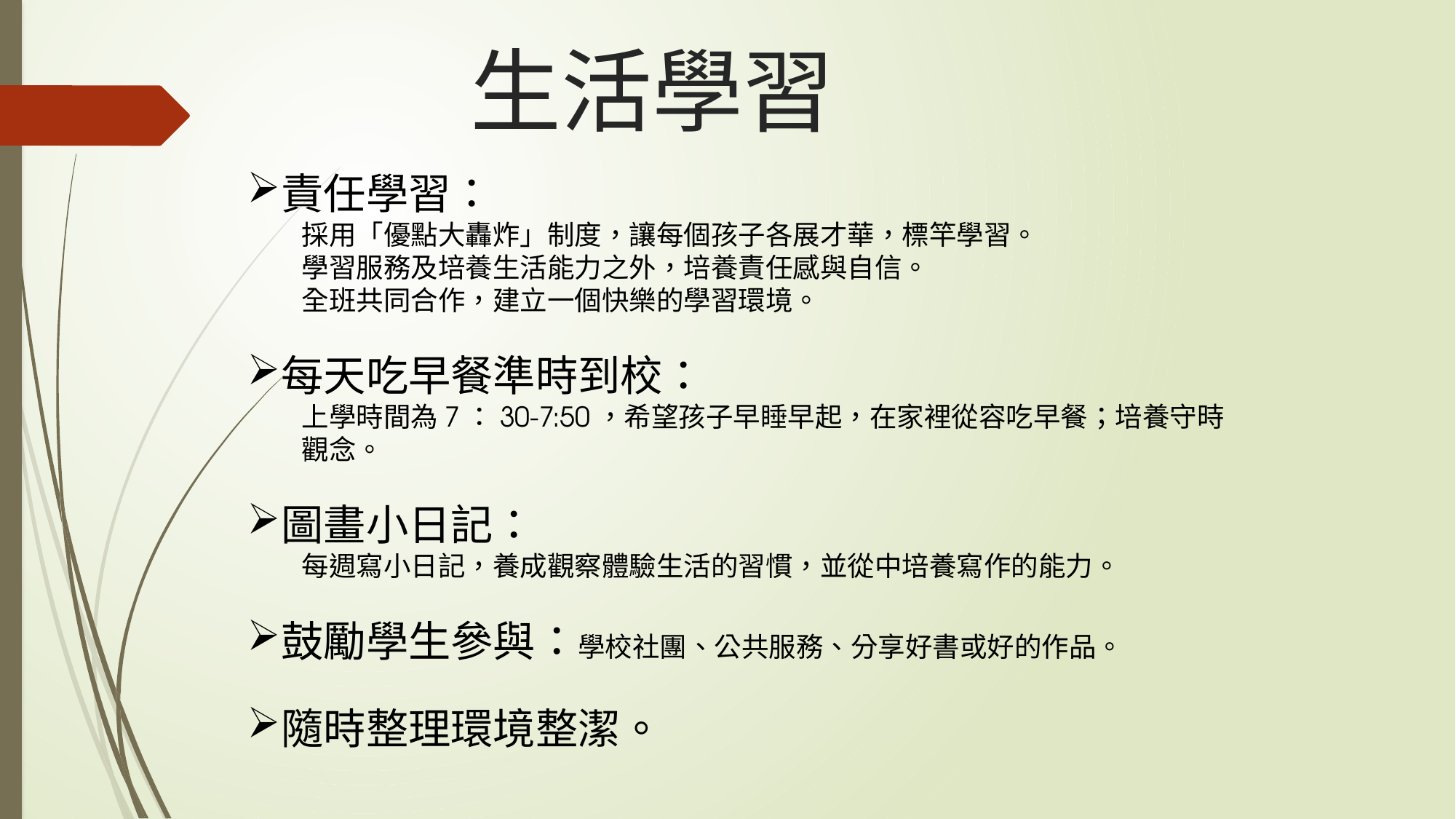

# 生活學習
責任學習：
採用「優點大轟炸」制度，讓每個孩子各展才華，標竿學習。
學習服務及培養生活能力之外，培養責任感與自信。
全班共同合作，建立一個快樂的學習環境。

每天吃早餐準時到校：
上學時間為7：30-7:50，希望孩子早睡早起，在家裡從容吃早餐；培養守時觀念。

圖畫小日記：
每週寫小日記，養成觀察體驗生活的習慣，並從中培養寫作的能力。

鼓勵學生參與：學校社團、公共服務、分享好書或好的作品。
隨時整理環境整潔。